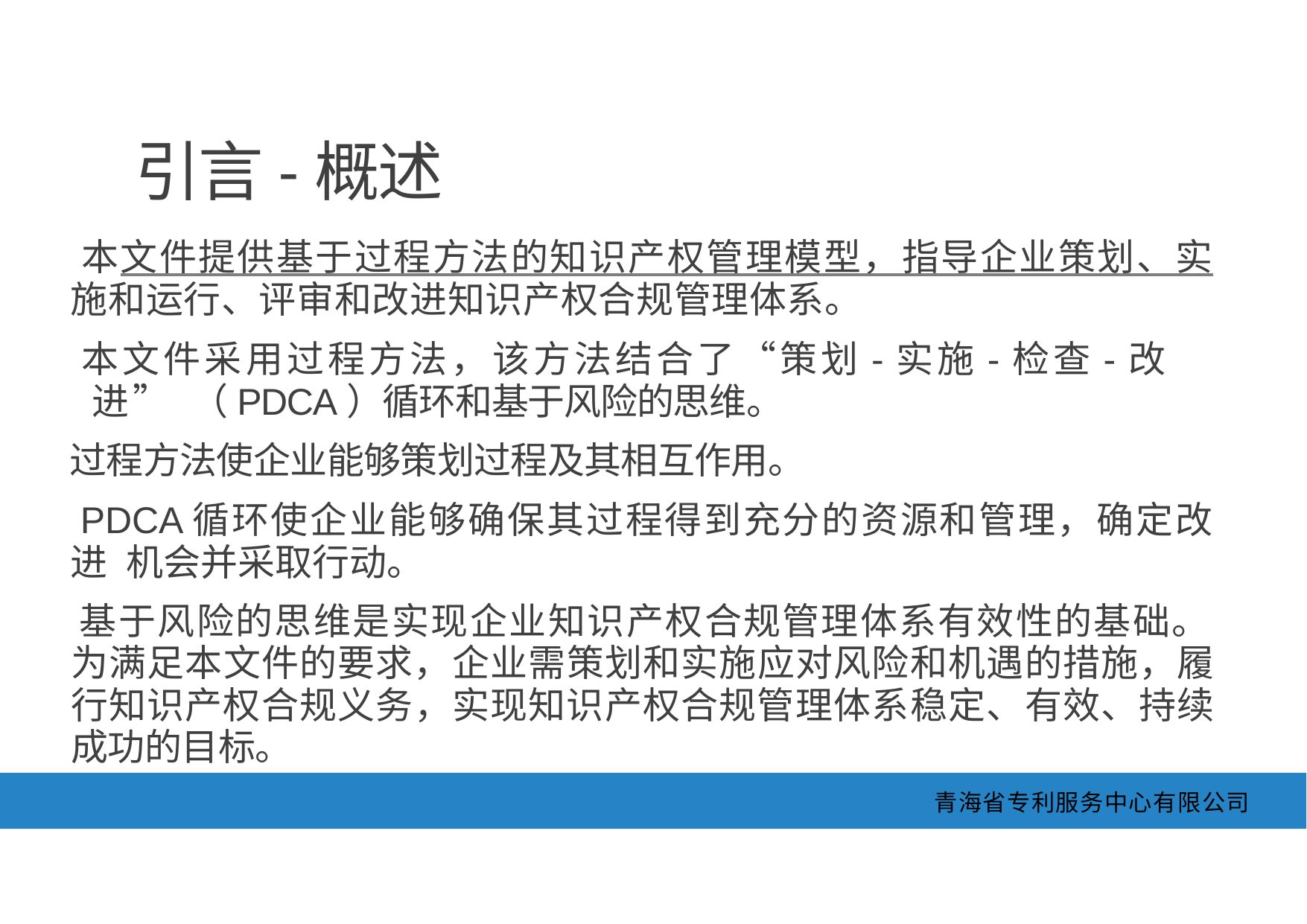

引言-概述
本文件提供基于过程方法的知识产权管理模型，指导企业策划、实  施和运行、评审和改进知识产权合规管理体系。
本文件采用过程方法，该方法结合了“策划-实施-检查-改进”  （PDCA）循环和基于风险的思维。
过程方法使企业能够策划过程及其相互作用。
PDCA循环使企业能够确保其过程得到充分的资源和管理，确定改进  机会并采取行动。

基于风险的思维是实现企业知识产权合规管理体系有效性的基础。  为满足本文件的要求，企业需策划和实施应对风险和机遇的措施，履  行知识产权合规义务，实现知识产权合规管理体系稳定、有效、持续  成功的目标。

青海省专利服务中心有限公司